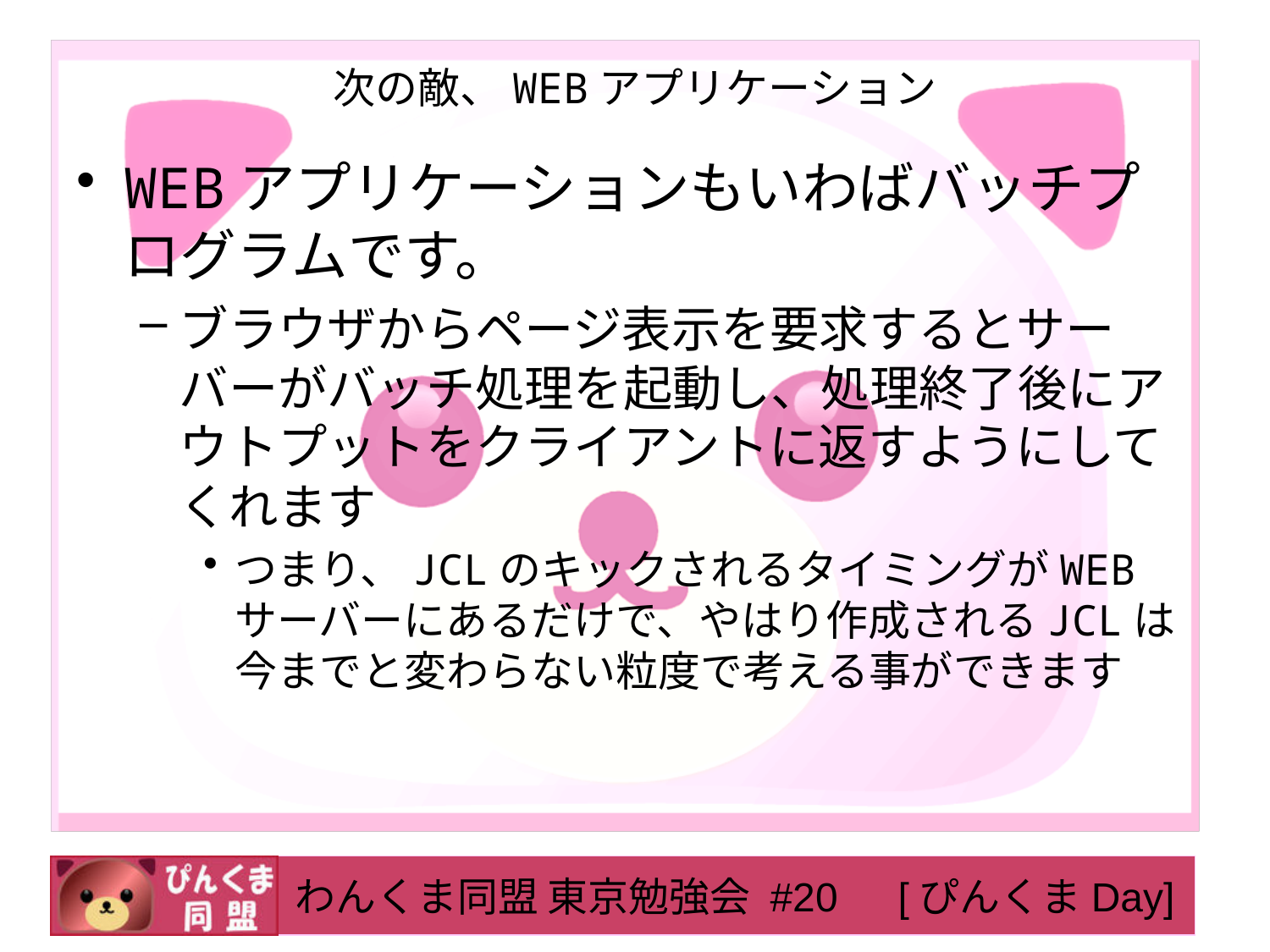

# 次の敵、WEBアプリケーション
WEBアプリケーションもいわばバッチプログラムです。
ブラウザからページ表示を要求するとサーバーがバッチ処理を起動し、処理終了後にアウトプットをクライアントに返すようにしてくれます
つまり、JCLのキックされるタイミングがWEBサーバーにあるだけで、やはり作成されるJCLは今までと変わらない粒度で考える事ができます